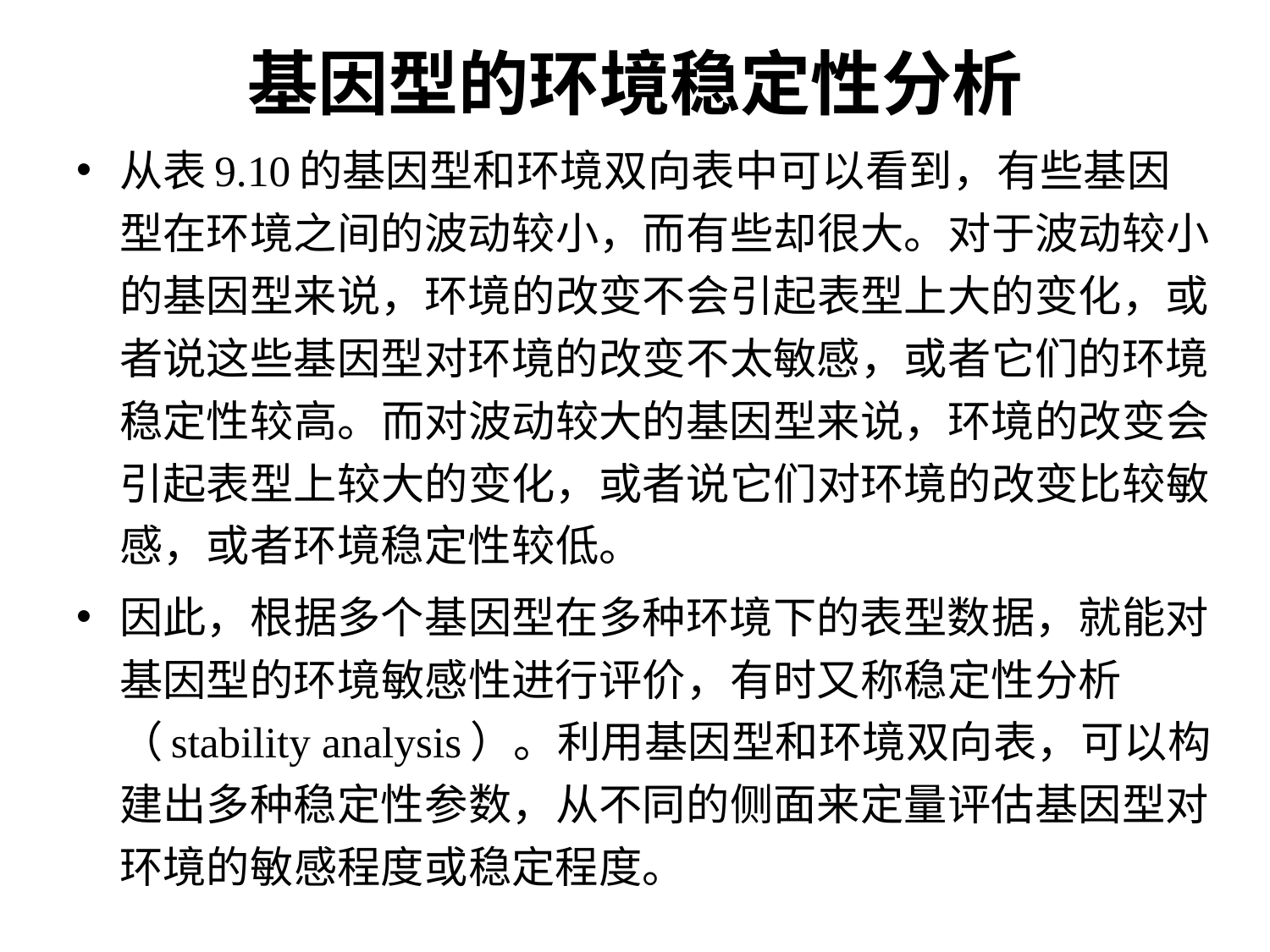

# 基因型的环境稳定性分析
从表9.10的基因型和环境双向表中可以看到，有些基因型在环境之间的波动较小，而有些却很大。对于波动较小的基因型来说，环境的改变不会引起表型上大的变化，或者说这些基因型对环境的改变不太敏感，或者它们的环境稳定性较高。而对波动较大的基因型来说，环境的改变会引起表型上较大的变化，或者说它们对环境的改变比较敏感，或者环境稳定性较低。
因此，根据多个基因型在多种环境下的表型数据，就能对基因型的环境敏感性进行评价，有时又称稳定性分析（stability analysis）。利用基因型和环境双向表，可以构建出多种稳定性参数，从不同的侧面来定量评估基因型对环境的敏感程度或稳定程度。